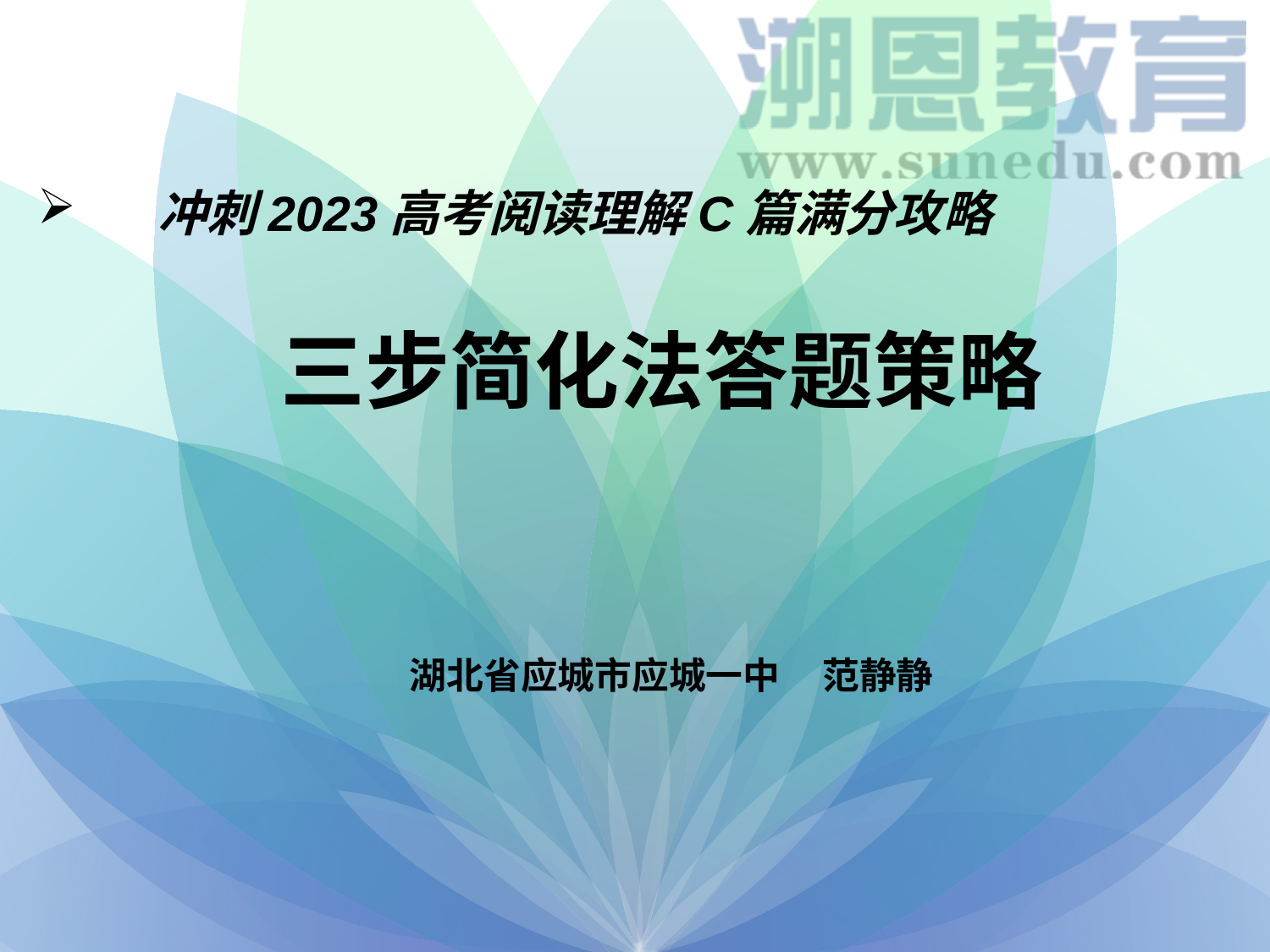

冲刺2023高考阅读理解C篇满分攻略

三步简化法答题策略

湖北省应城市应城一中     范静静